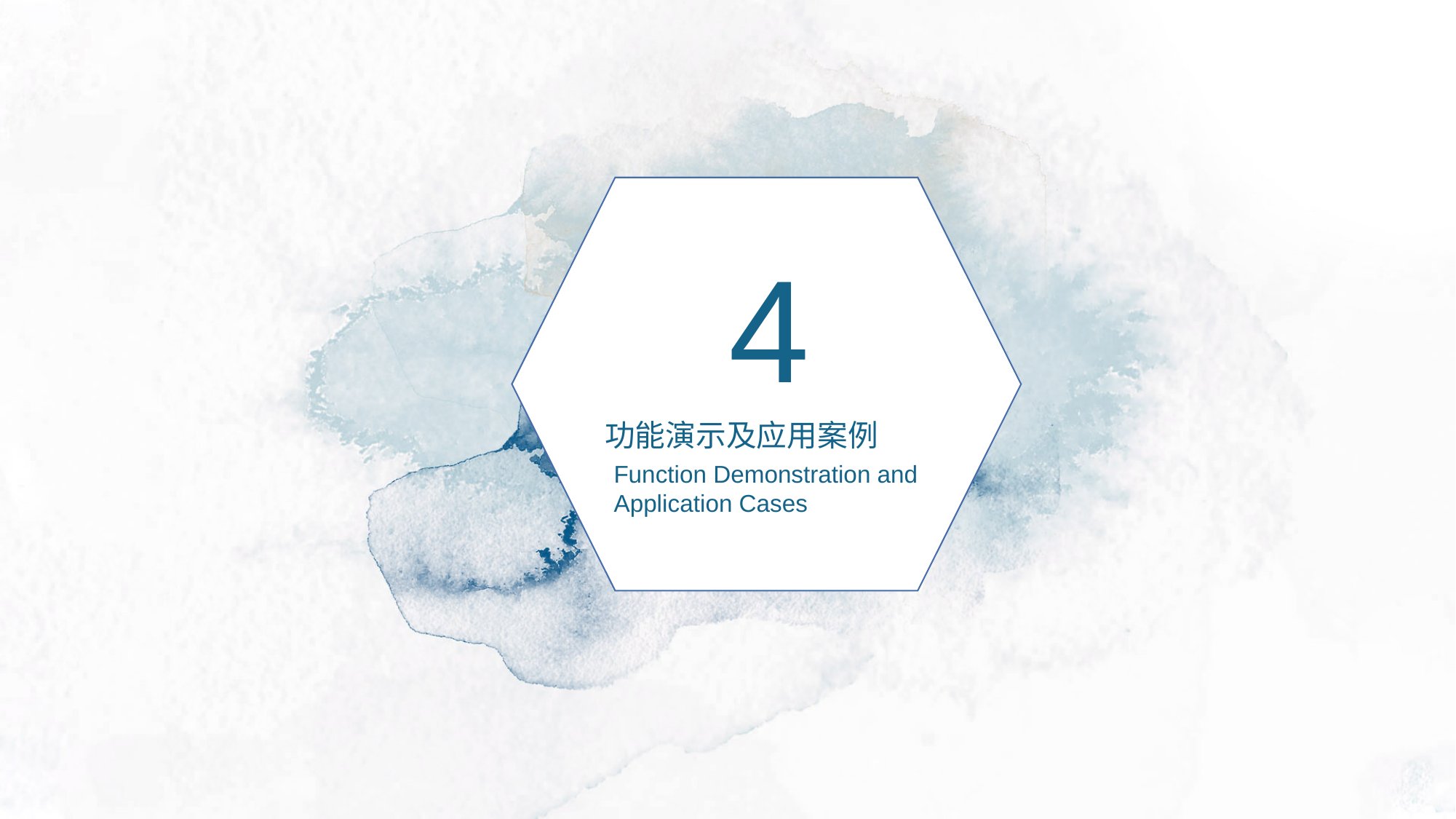

4
功能演示及应用案例
Function Demonstration and Application Cases